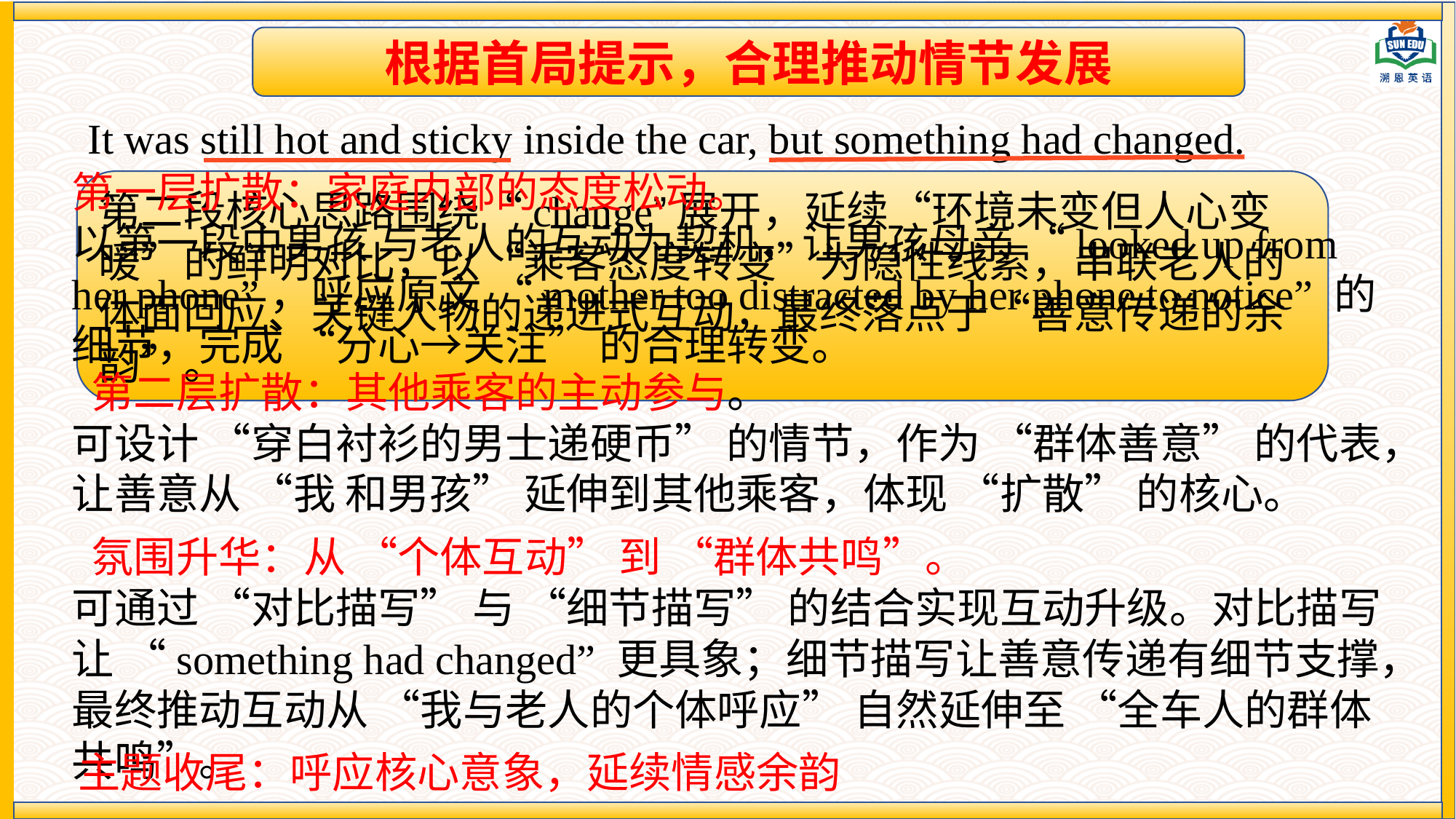

根据首局提示，合理推动情节发展
It was still hot and sticky inside the car, but something had changed.
第一层扩散：家庭内部的态度松动。
以第一段中男孩 与老人的互动为契机，让男孩母亲 “looked up from her phone”，呼应原文 “mother too distracted by her phone to notice” 的细节，完成 “分心→关注” 的合理转变。
第二段核心思路围绕“change”展开，延续“环境未变但人心变暖”的鲜明对比，以“乘客态度转变”为隐性线索，串联老人的体面回应、关键人物的递进式互动，最终落点于“善意传递的余韵”。
 第二层扩散：其他乘客的主动参与。
可设计 “穿白衬衫的男士递硬币” 的情节，作为 “群体善意” 的代表，让善意从 “我 和男孩” 延伸到其他乘客，体现 “扩散” 的核心。
 氛围升华：从 “个体互动” 到 “群体共鸣”。
可通过 “对比描写” 与 “细节描写” 的结合实现互动升级。对比描写让 “something had changed” 更具象；细节描写让善意传递有细节支撑，最终推动互动从 “我与老人的个体呼应” 自然延伸至 “全车人的群体共鸣”。
 主题收尾：呼应核心意象，延续情感余韵